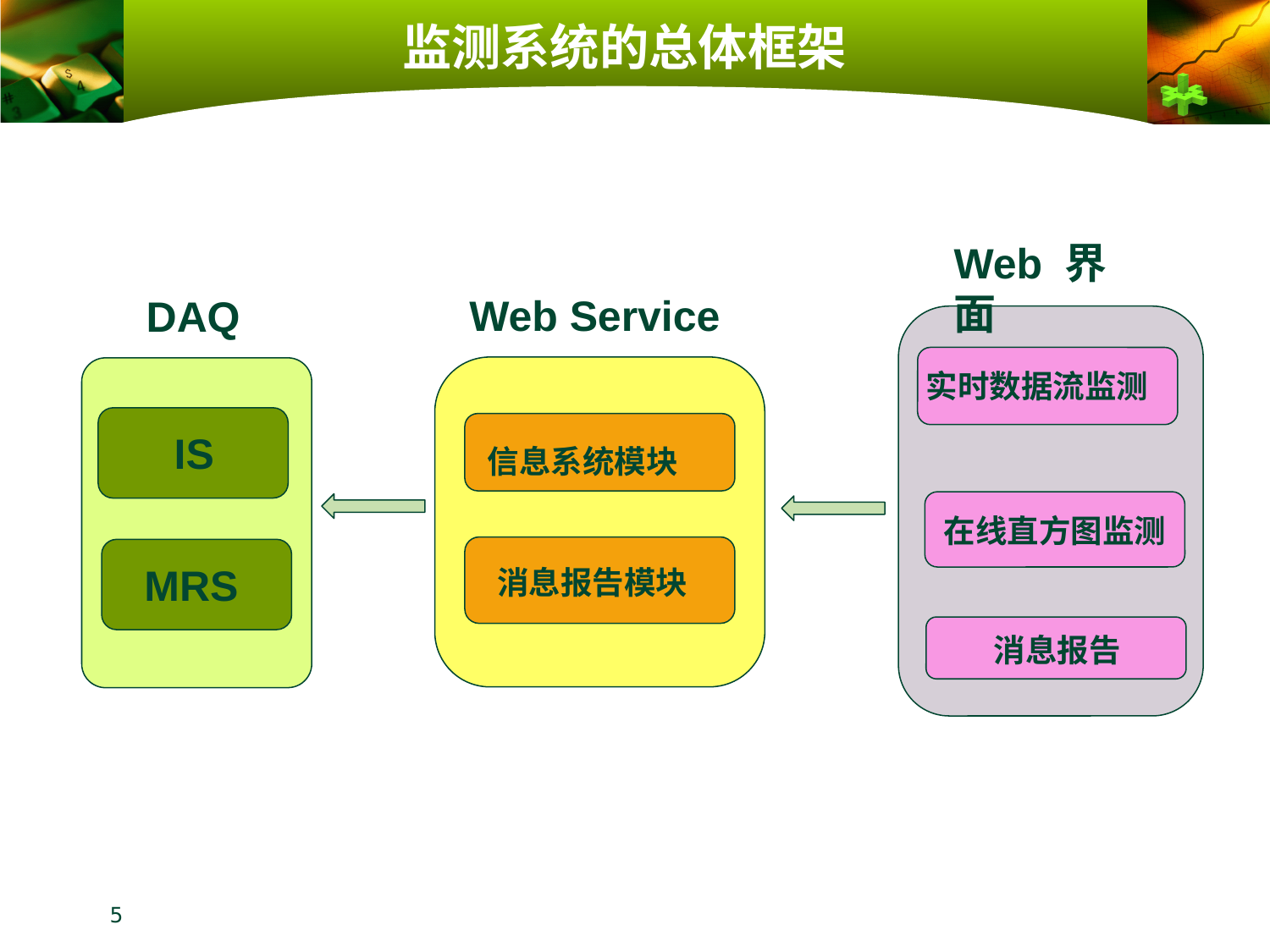

# 监测系统的总体框架
Web 界面

实时数据流监测

在线直方图监测

消息报告
Web Service

信息系统模块

消息报告模块
DAQ

IS

MRS

5